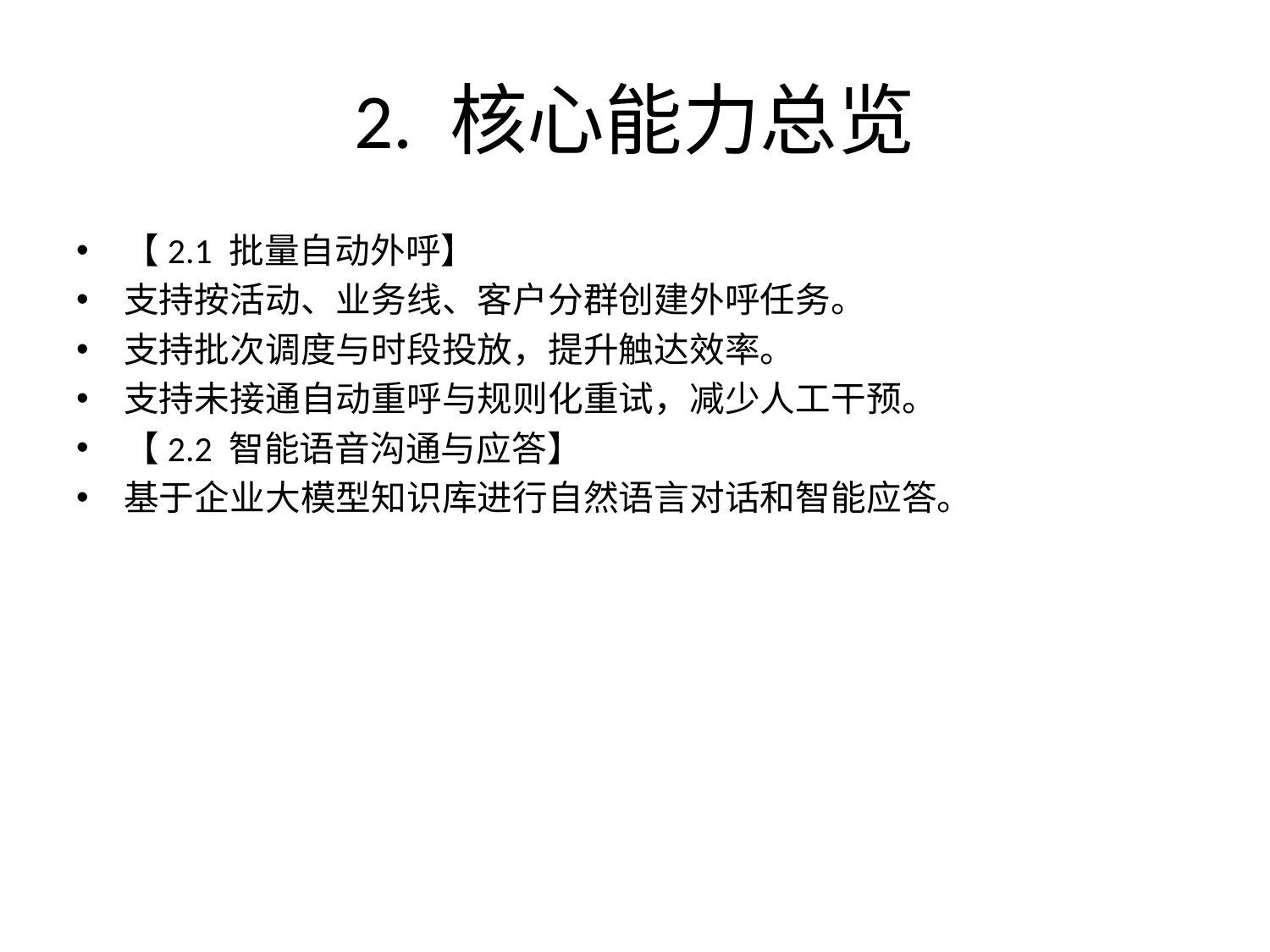

# 2. 核心能力总览
【2.1 批量自动外呼】
支持按活动、业务线、客户分群创建外呼任务。
支持批次调度与时段投放，提升触达效率。
支持未接通自动重呼与规则化重试，减少人工干预。
【2.2 智能语音沟通与应答】
基于企业大模型知识库进行自然语言对话和智能应答。